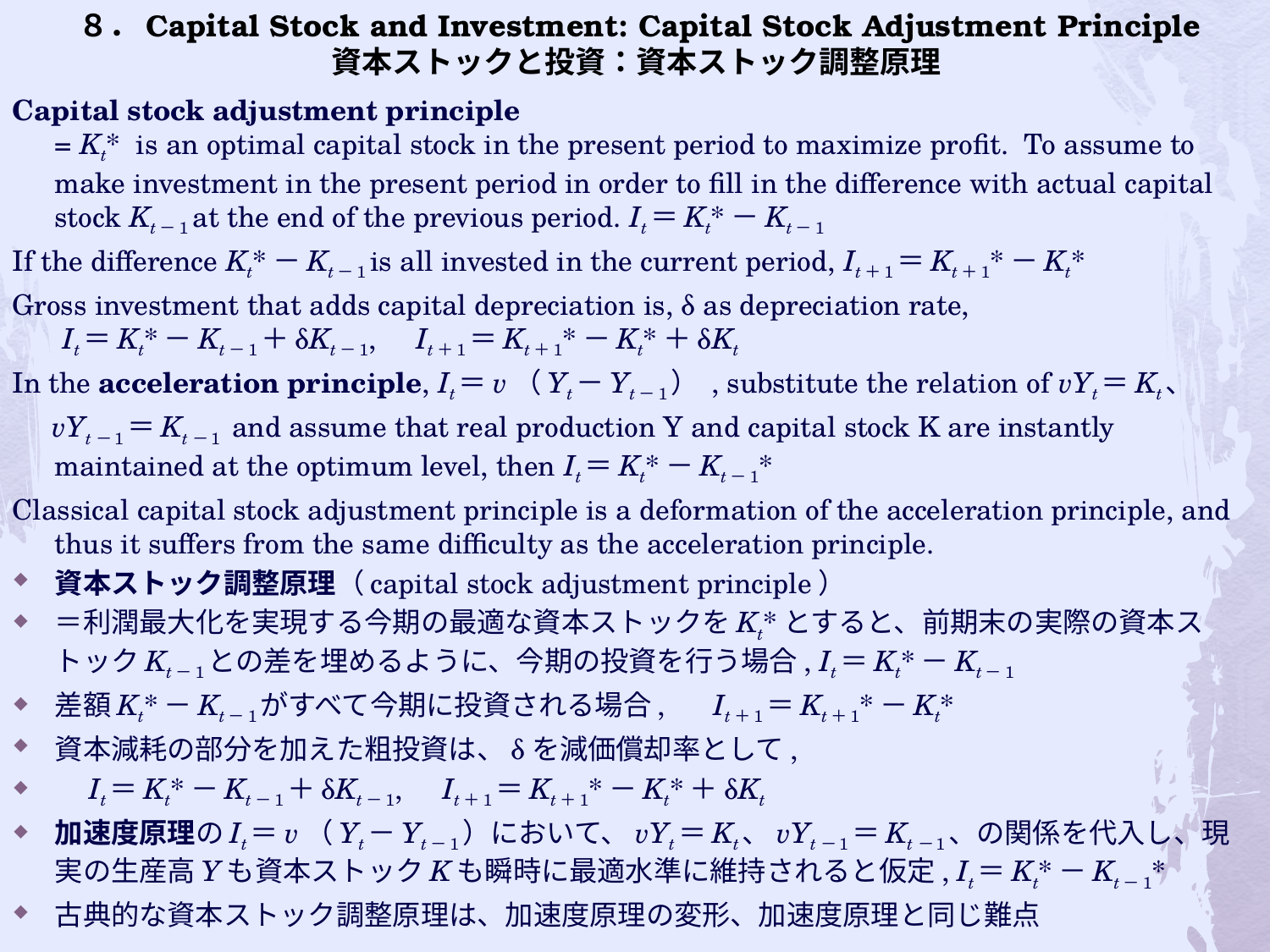

# ８．Capital Stock and Investment: Capital Stock Adjustment Principle 資本ストックと投資：資本ストック調整原理
Capital stock adjustment principle
= Kt*  is an optimal capital stock in the present period to maximize profit.  To assume to make investment in the present period in order to fill in the difference with actual capital stock Kt－1 at the end of the previous period. It＝Kt*－Kt－1
If the difference Kt*－Kt－1 is all invested in the current period, It＋1＝Kt＋1*－Kt*
Gross investment that adds capital depreciation is, δ as depreciation rate,
 It＝Kt*－Kt－1＋δKt－1,　It＋1＝Kt＋1*－Kt*＋δKt
In the acceleration principle, It＝v（Yt－Yt－1） , substitute the relation of vYt＝Kt、
     vYt－1＝Kt－1  and assume that real production Y and capital stock K are instantly maintained at the optimum level, then It＝Kt*－Kt－1*
Classical capital stock adjustment principle is a deformation of the acceleration principle, and thus it suffers from the same difficulty as the acceleration principle.
資本ストック調整原理（capital stock adjustment principle）
＝利潤最大化を実現する今期の最適な資本ストックをKt*とすると、前期末の実際の資本ストックKt－1との差を埋めるように、今期の投資を行う場合, It＝Kt*－Kt－1
差額Kt*－Kt－1がすべて今期に投資される場合, 　It＋1＝Kt＋1*－Kt*
資本減耗の部分を加えた粗投資は、δを減価償却率として,
　It＝Kt*－Kt－1＋δKt－1,　It＋1＝Kt＋1*－Kt*＋δKt
加速度原理のIt＝v（Yt－Yt－1）において、vYt＝Kt、vYt－1＝Kt－1、の関係を代入し、現実の生産高Yも資本ストックKも瞬時に最適水準に維持されると仮定, It＝Kt*－Kt－1*
古典的な資本ストック調整原理は、加速度原理の変形、加速度原理と同じ難点